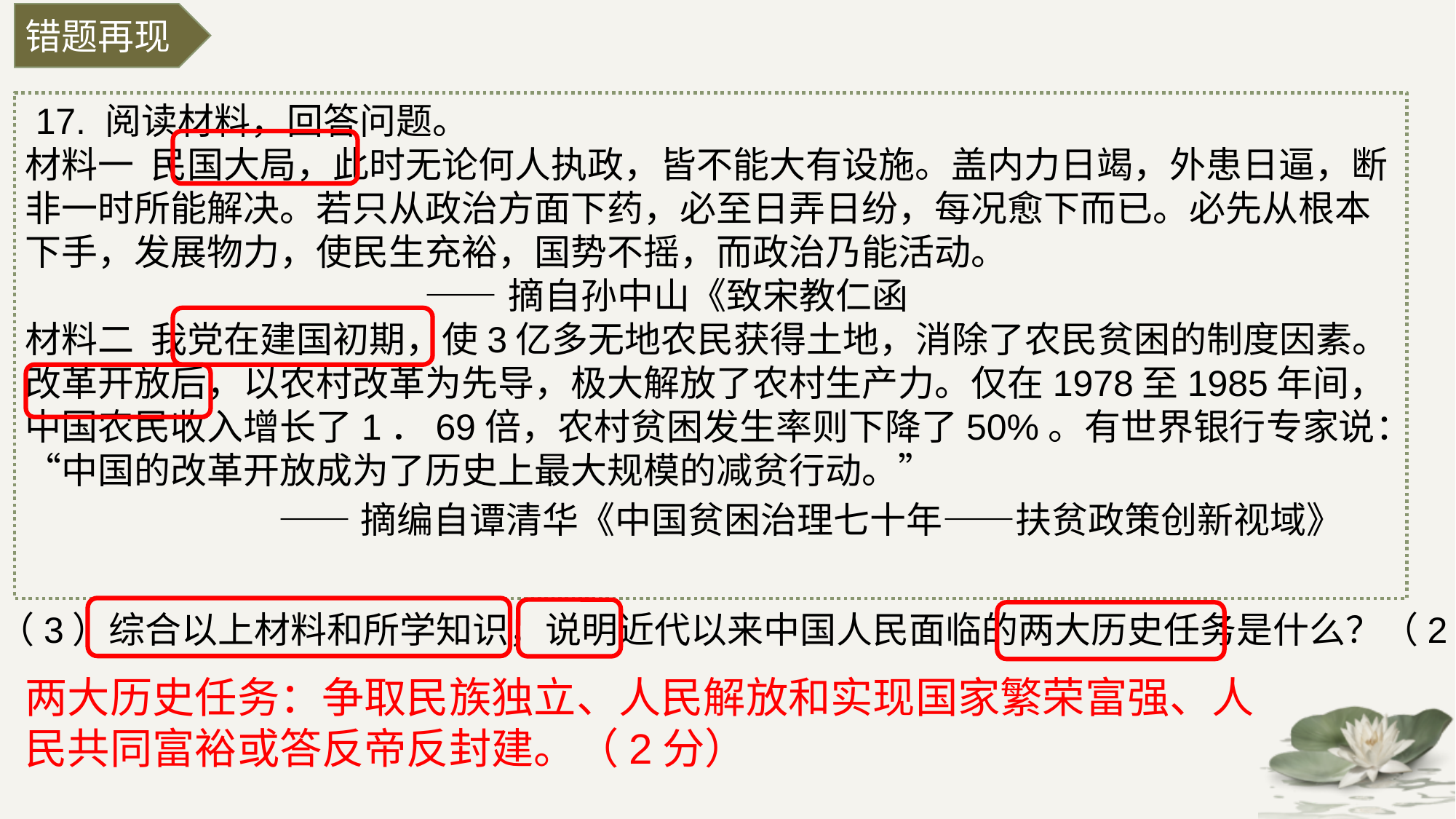

错题再现
 17. 阅读材料，回答问题。
材料一  民国大局，此时无论何人执政，皆不能大有设施。盖内力日竭，外患日逼，断非一时所能解决。若只从政治方面下药，必至日弄日纷，每况愈下而已。必先从根本下手，发展物力，使民生充裕，国势不摇，而政治乃能活动。
                                                 ——摘自孙中山《致宋教仁函
材料二  我党在建国初期，使3亿多无地农民获得土地，消除了农民贫困的制度因素。改革开放后，以农村改革为先导，极大解放了农村生产力。仅在1978至1985年间，中国农民收入增长了1．69倍，农村贫困发生率则下降了50%。有世界银行专家说：“中国的改革开放成为了历史上最大规模的减贫行动。”
                               ——摘编自谭清华《中国贫困治理七十年——扶贫政策创新视域》

 （3）综合以上材料和所学知识，说明近代以来中国人民面临的两大历史任务是什么？（2分）

两大历史任务：争取民族独立、人民解放和实现国家繁荣富强、人民共同富裕或答反帝反封建。（2分）